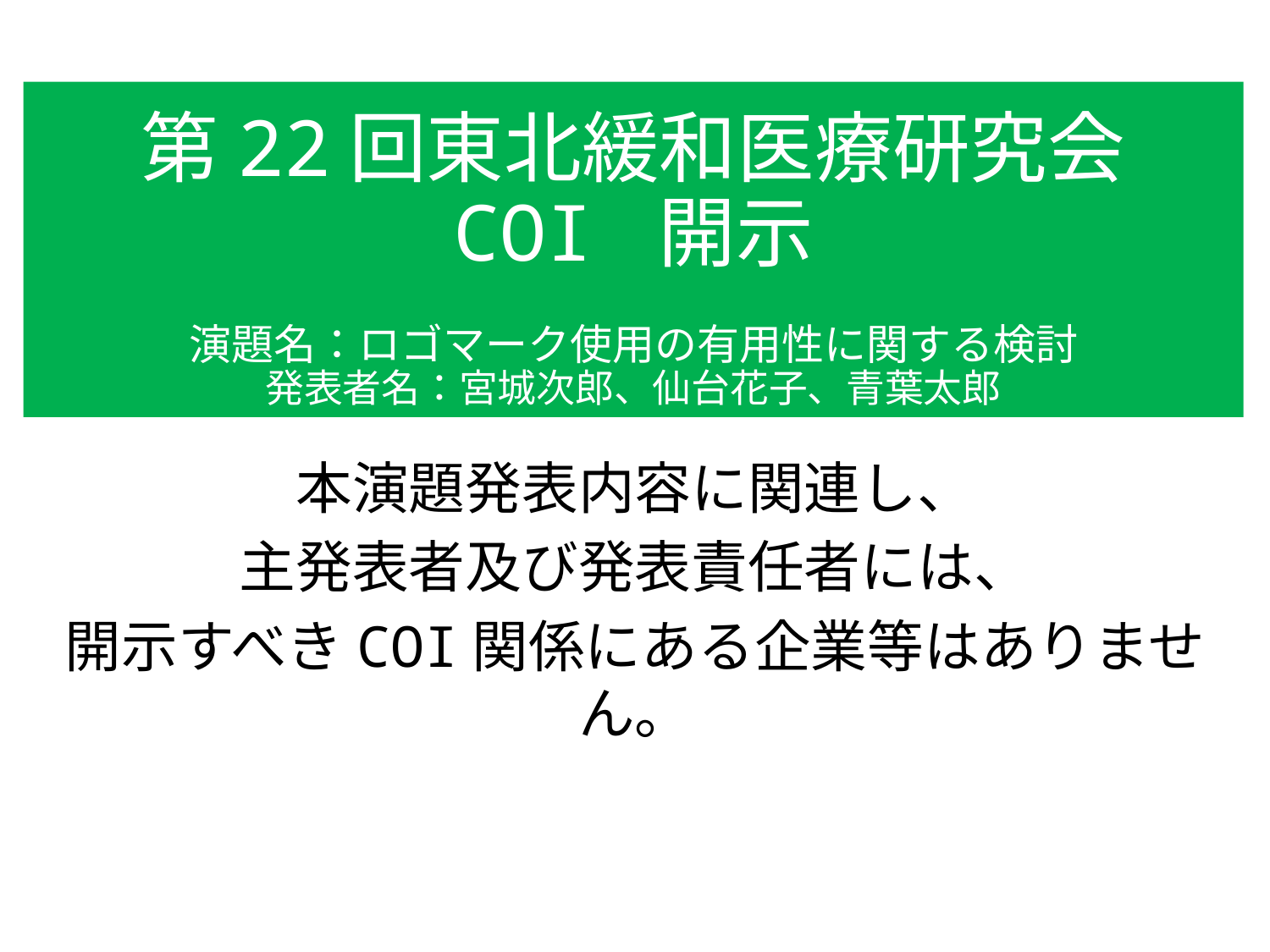

様式１－A
第22回東北緩和医療研究会
COI 開示
演題名：ロゴマーク使用の有用性に関する検討
発表者名：宮城次郎、仙台花子、青葉太郎
本演題発表内容に関連し、
主発表者及び発表責任者には、
開示すべきCOI関係にある企業等はありません。